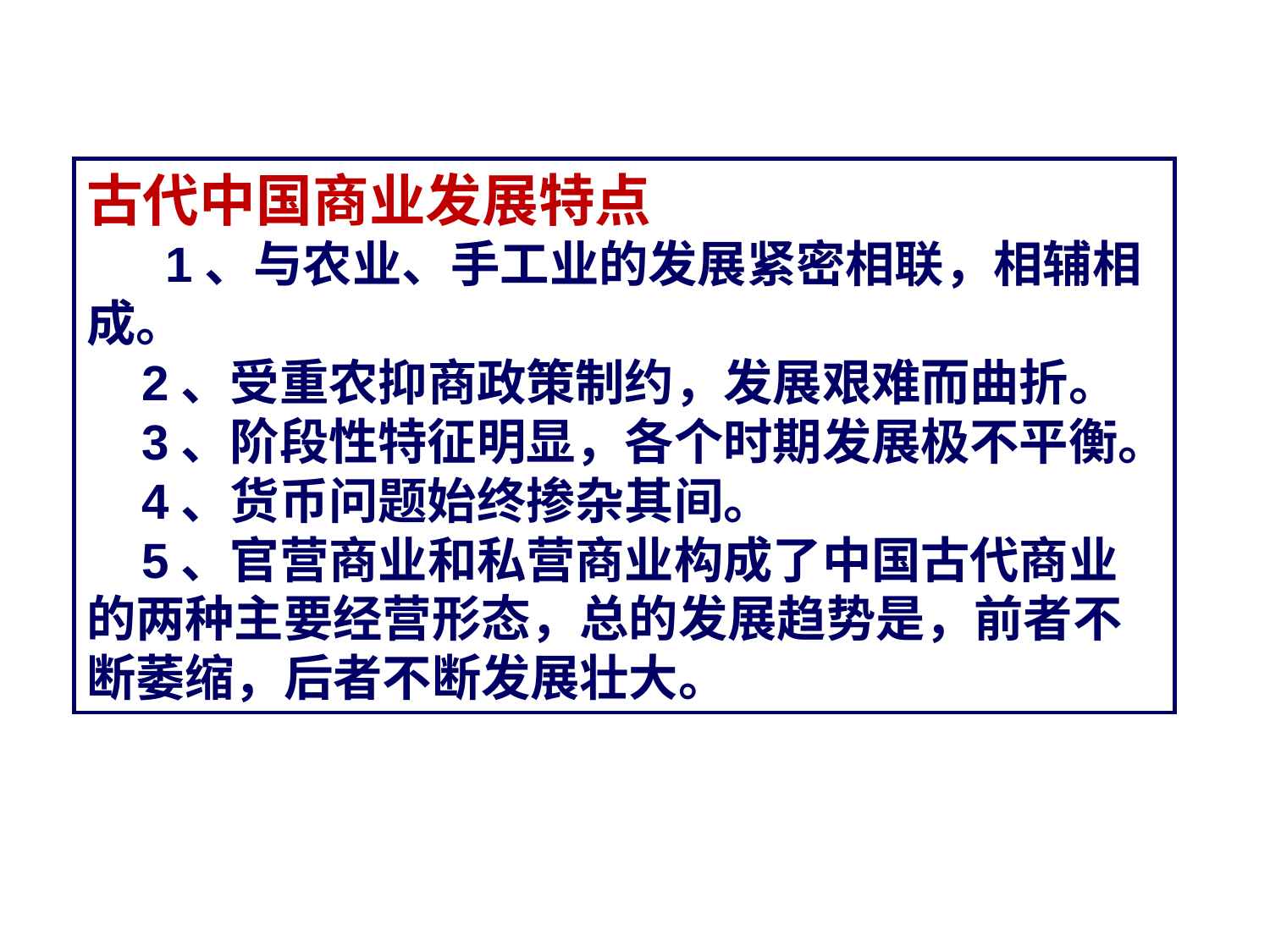

古代中国商业发展特点
       1、与农业、手工业的发展紧密相联，相辅相成。
    2、受重农抑商政策制约，发展艰难而曲折。
    3、阶段性特征明显，各个时期发展极不平衡。
    4、货币问题始终掺杂其间。
    5、官营商业和私营商业构成了中国古代商业的两种主要经营形态，总的发展趋势是，前者不断萎缩，后者不断发展壮大。